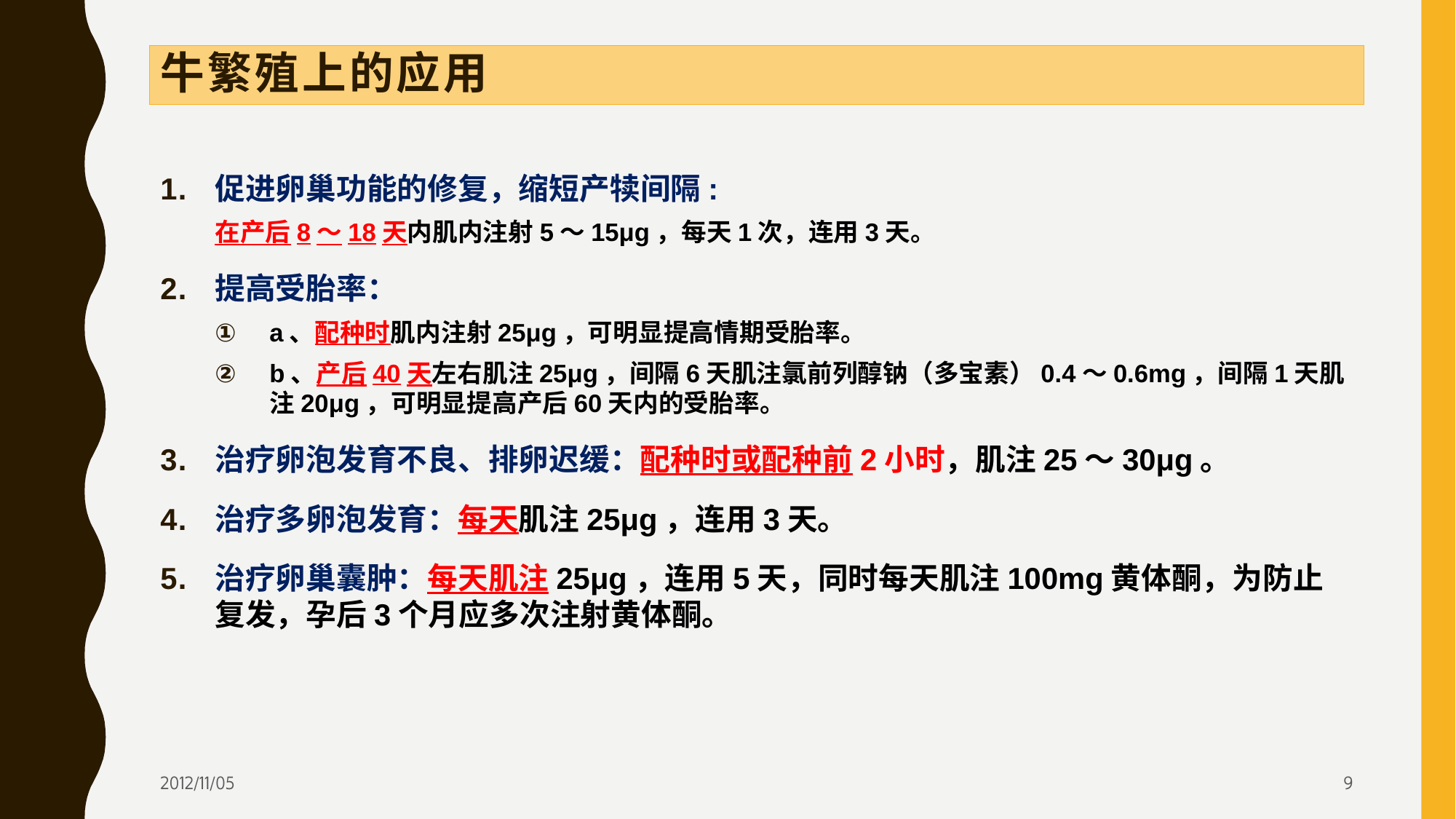

# 牛繁殖上的应用
促进卵巢功能的修复，缩短产犊间隔:
在产后8～18天内肌内注射5～15μg，每天1次，连用3天。
提高受胎率：
a、配种时肌内注射25μg，可明显提高情期受胎率。
b、产后40天左右肌注25μg，间隔6天肌注氯前列醇钠（多宝素）0.4～0.6mg，间隔1天肌注20μg，可明显提高产后60天内的受胎率。
治疗卵泡发育不良、排卵迟缓：配种时或配种前2小时，肌注25～30μg。
治疗多卵泡发育：每天肌注25μg，连用3天。
治疗卵巢囊肿：每天肌注25μg，连用5天，同时每天肌注100mg黄体酮，为防止复发，孕后3个月应多次注射黄体酮。
2012/11/05
9